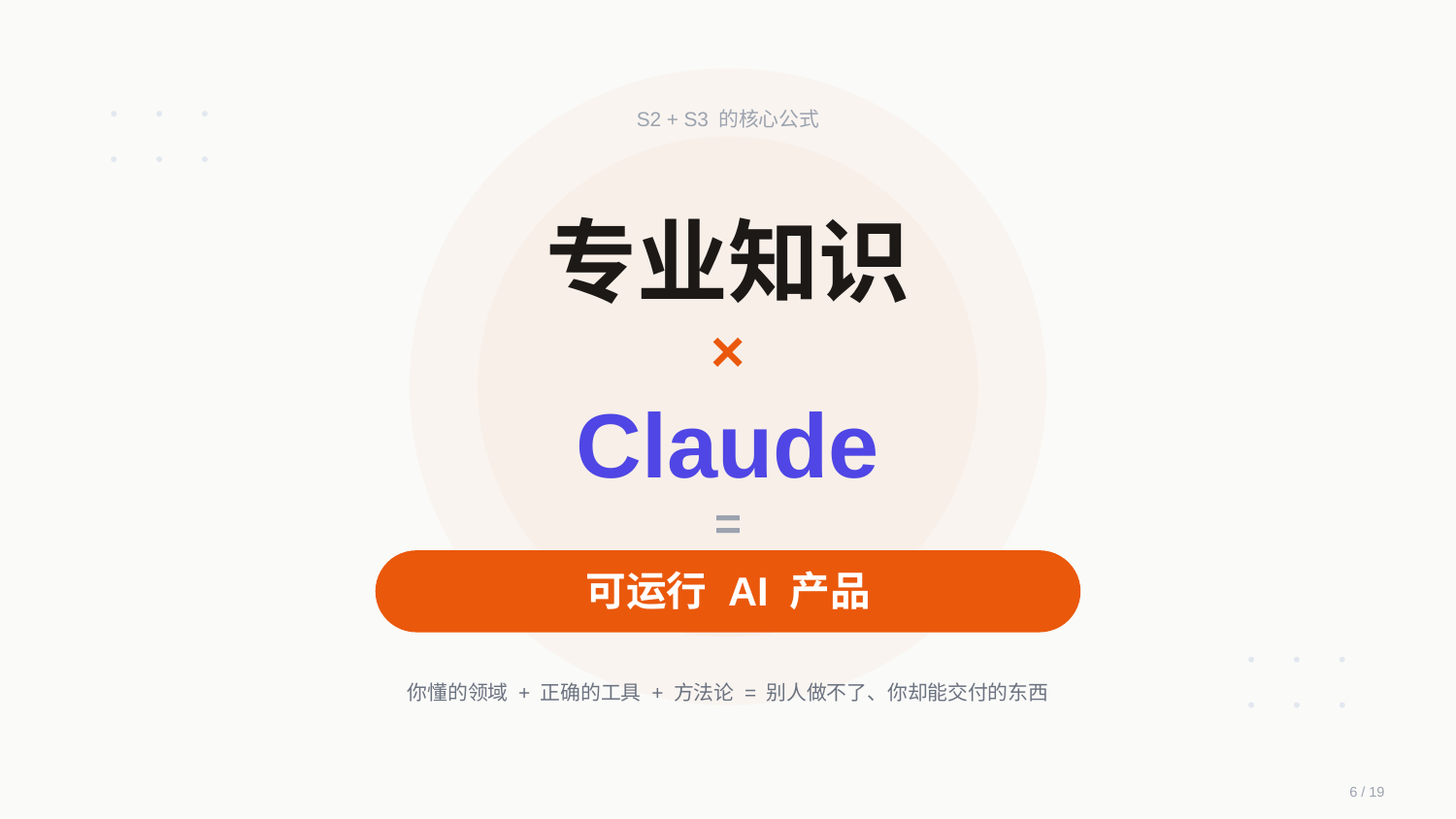

S2 + S3 的核心公式

专业知识
×
Claude
=

可运行 AI 产品
你懂的领域 + 正确的工具 + 方法论 = 别人做不了、你却能交付的东西
6 / 19